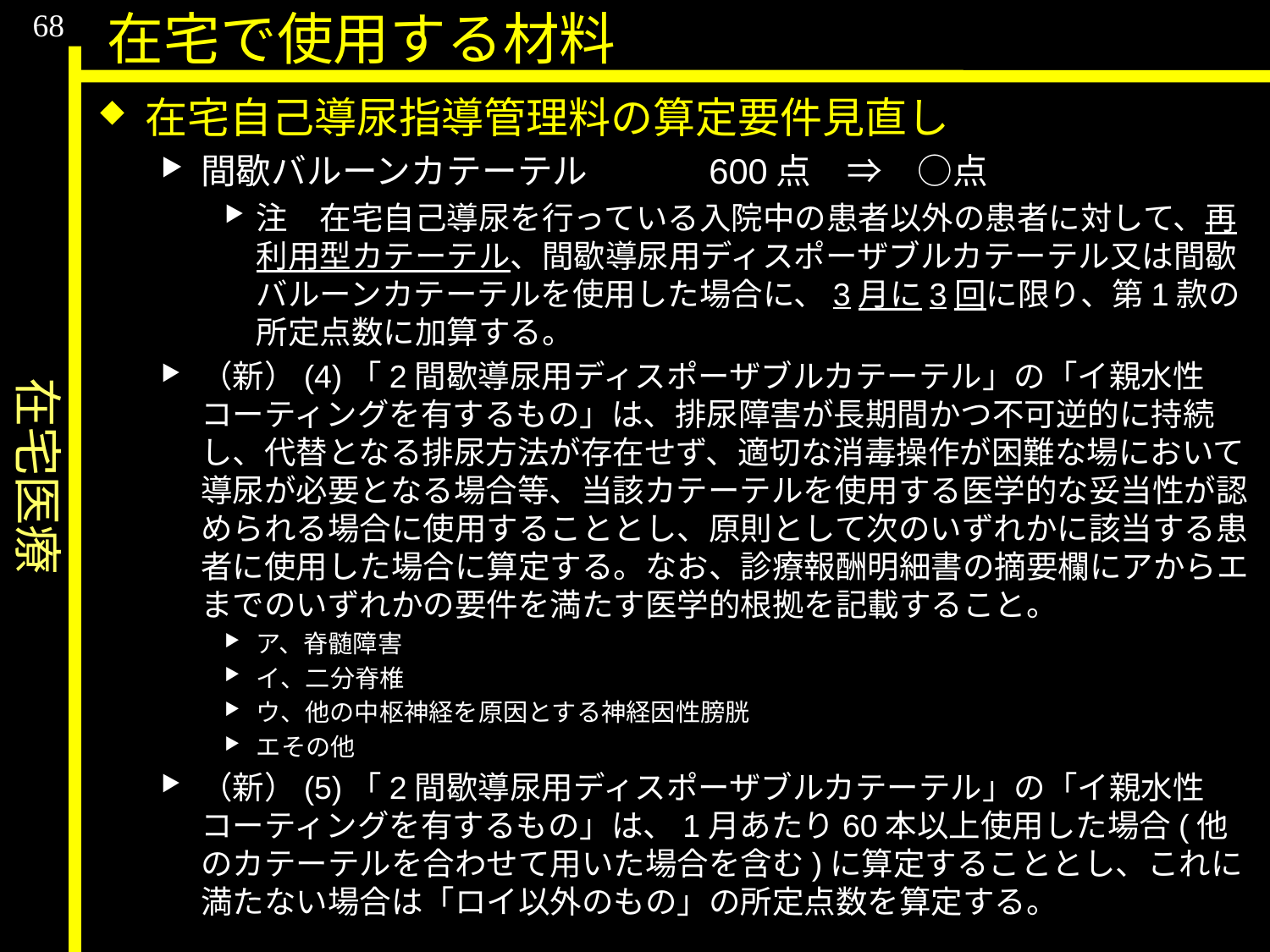

在宅医療
68
在宅で使用する材料

在宅自己導尿指導管理料の算定要件見直し
間歇バルーンカテーテル	600点　⇒　○点
注　在宅自己導尿を行っている入院中の患者以外の患者に対して、再利用型カテーテル、間歇導尿用ディスポーザブルカテーテル又は間歇バルーンカテーテルを使用した場合に、3月に3回に限り、第1款の所定点数に加算する。
（新）(4)「2間歇導尿用ディスポーザブルカテーテル」の「イ親水性コーティングを有するもの」は、排尿障害が長期間かつ不可逆的に持続し、代替となる排尿方法が存在せず、適切な消毒操作が困難な場において導尿が必要となる場合等、当該カテーテルを使用する医学的な妥当性が認められる場合に使用することとし、原則として次のいずれかに該当する患者に使用した場合に算定する。なお、診療報酬明細書の摘要欄にアからエまでのいずれかの要件を満たす医学的根拠を記載すること。
ア、脊髄障害
イ、二分脊椎
ウ、他の中枢神経を原因とする神経因性膀胱
エその他
（新）(5)「2間歇導尿用ディスポーザブルカテーテル」の「イ親水性コーティングを有するもの」は、1月あたり60本以上使用した場合(他のカテーテルを合わせて用いた場合を含む)に算定することとし、これに満たない場合は「ロイ以外のもの」の所定点数を算定する。